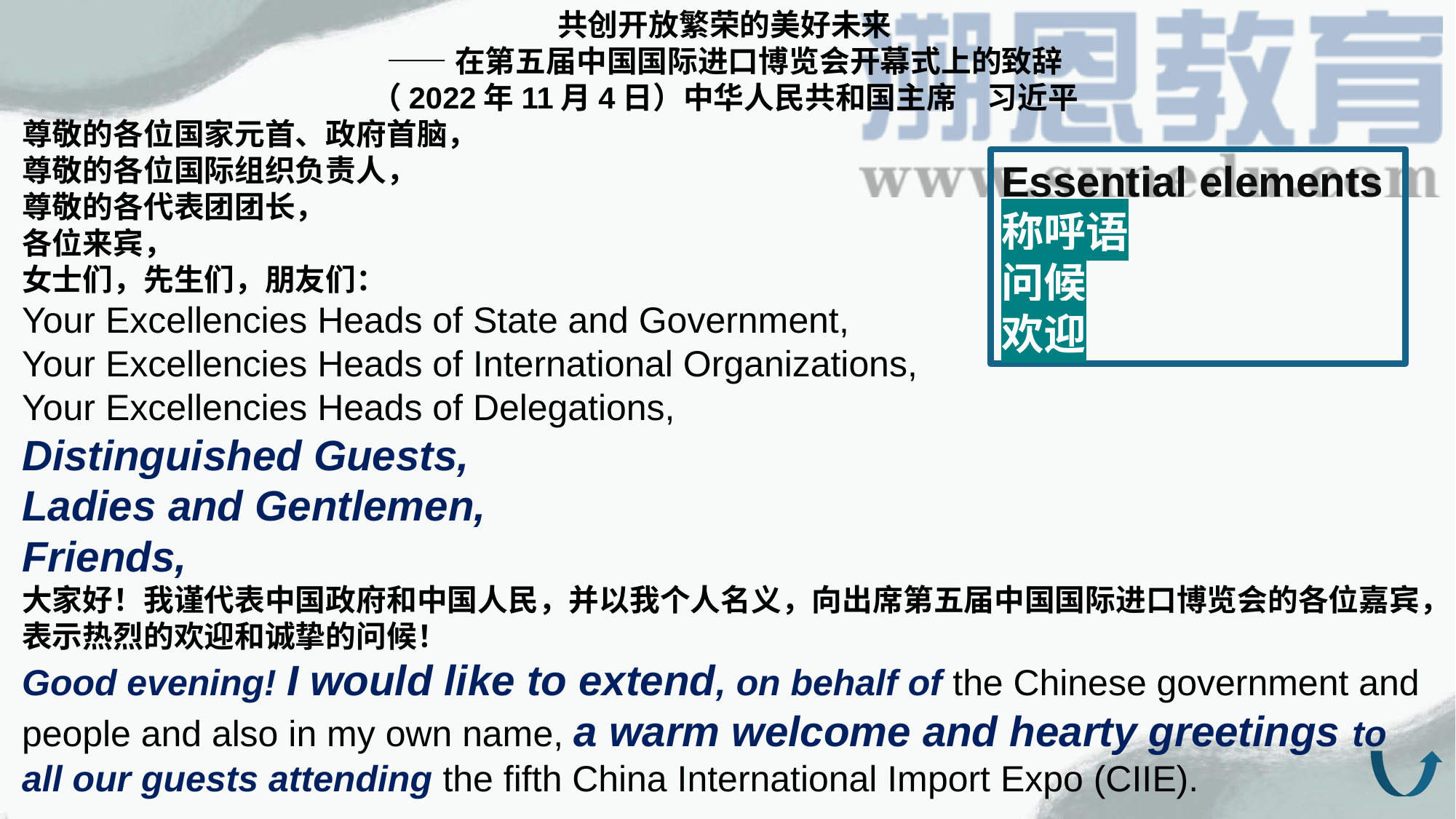

共创开放繁荣的美好未来
——在第五届中国国际进口博览会开幕式上的致辞
（2022年11月4日）中华人民共和国主席　习近平
尊敬的各位国家元首、政府首脑，
尊敬的各位国际组织负责人，
尊敬的各代表团团长，
各位来宾，
女士们，先生们，朋友们：
Your Excellencies Heads of State and Government,
Your Excellencies Heads of International Organizations,
Your Excellencies Heads of Delegations,
Distinguished Guests,
Ladies and Gentlemen,
Friends,
大家好！我谨代表中国政府和中国人民，并以我个人名义，向出席第五届中国国际进口博览会的各位嘉宾，表示热烈的欢迎和诚挚的问候！
Good evening! I would like to extend, on behalf of the Chinese government and people and also in my own name, a warm welcome and hearty greetings to all our guests attending the fifth China International Import Expo (CIIE).
Essential elements
称呼语
问候
欢迎